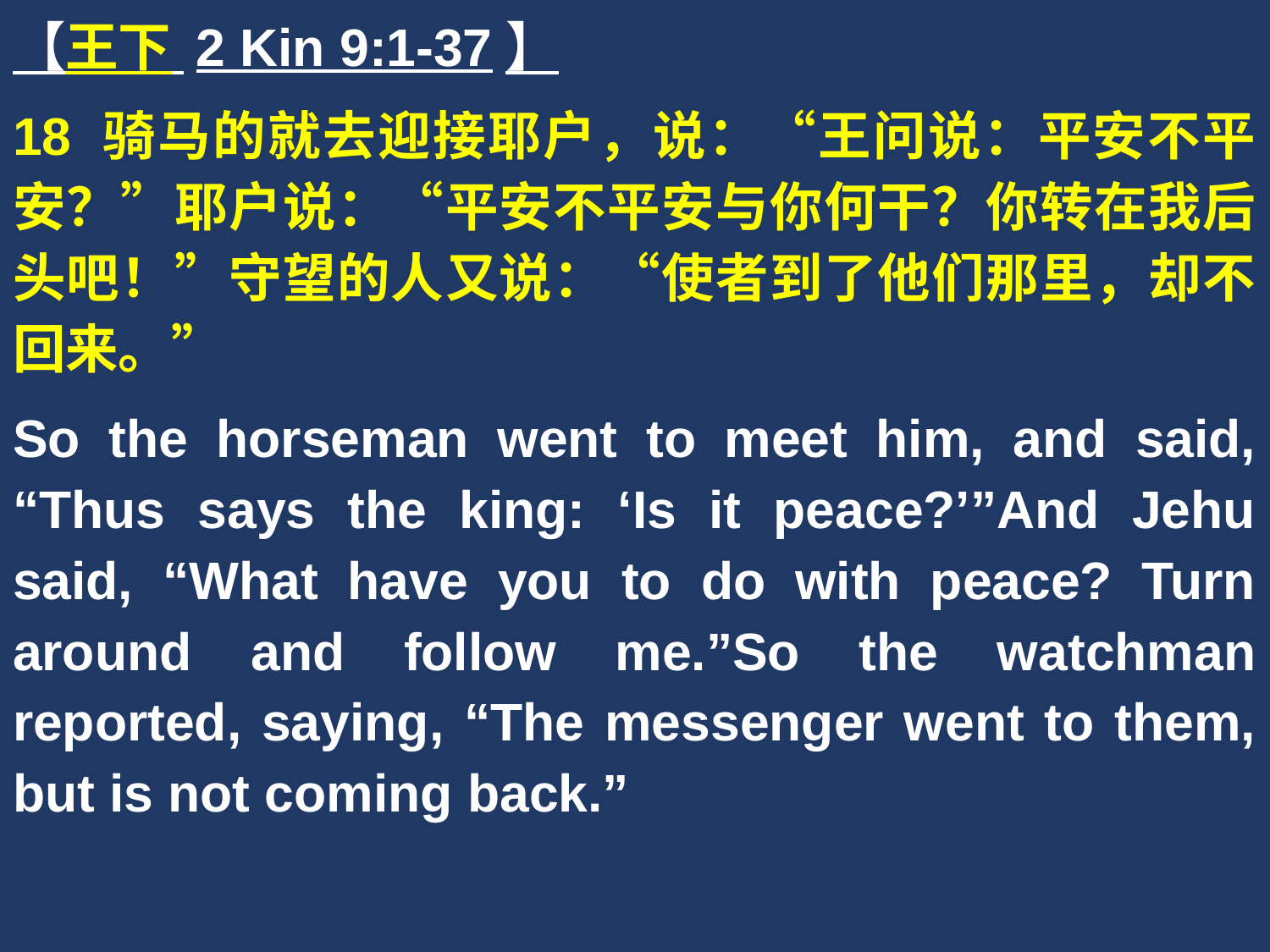

【王下 2 Kin 9:1-37】
18 骑马的就去迎接耶户，说：“王问说：平安不平安？”耶户说：“平安不平安与你何干？你转在我后头吧！”守望的人又说：“使者到了他们那里，却不回来。”
So the horseman went to meet him, and said, “Thus says the king: ‘Is it peace?’”And Jehu said, “What have you to do with peace? Turn around and follow me.”So the watchman reported, saying, “The messenger went to them, but is not coming back.”